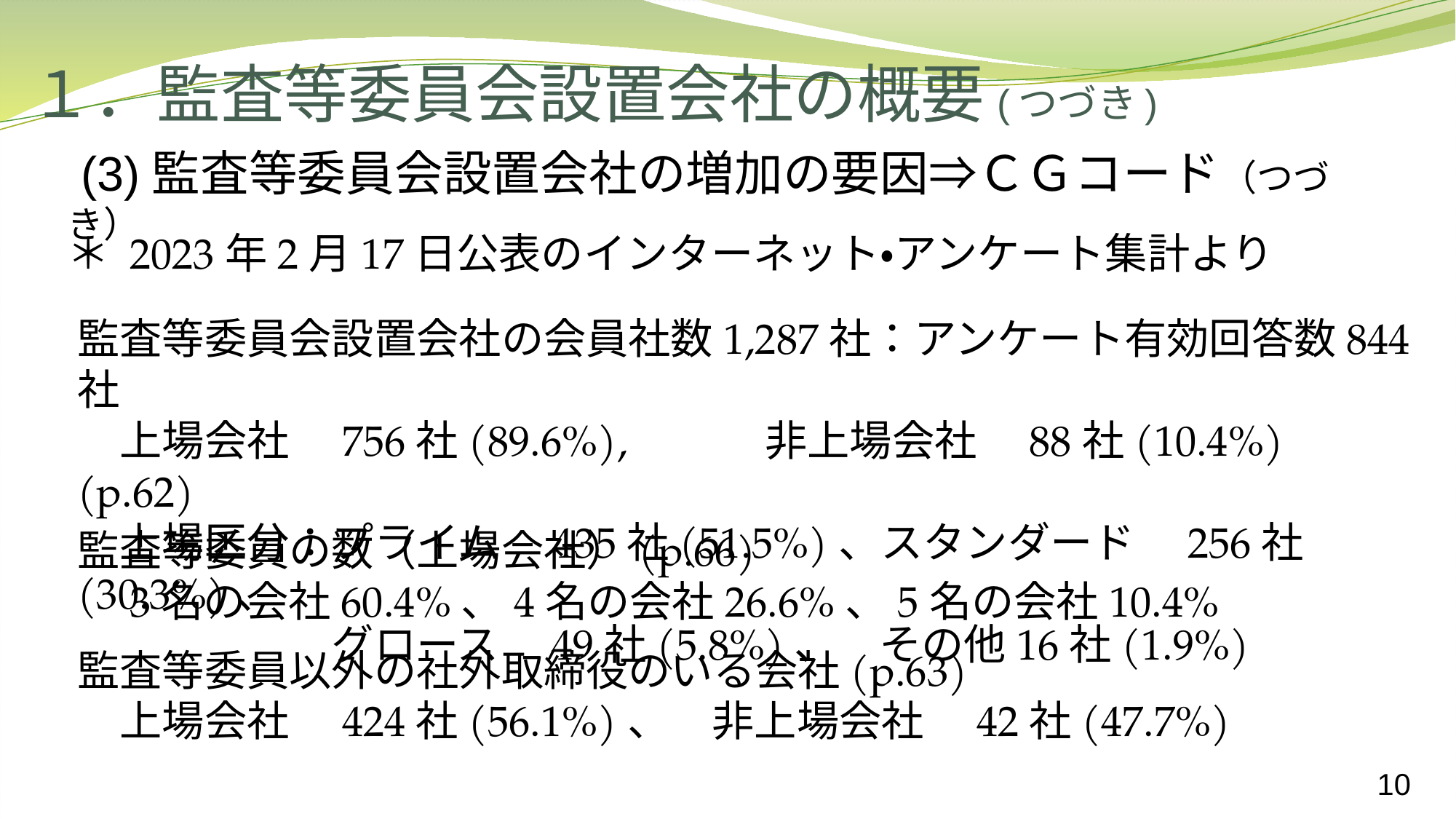

# １．監査等委員会設置会社の概要(つづき)
 (3)監査等委員会設置会社の増加の要因⇒ＣＧコード（つづき）
＊ 2023年2月17日公表のインターネット・アンケート集計より
監査等委員会設置会社の会員社数1,287社：アンケート有効回答数844社
　上場会社　756社(89.6%),　　　非上場会社　88社(10.4%)         (p.62)
　上場区分：プライム　435社(51.5%)、スタンダード　256社(30.3%)、
　　　　　　グロース　49社(5.8%)、　その他16社(1.9%)

監査等委員の数（上場会社）(p.66)
　3名の会社60.4%、4名の会社26.6%、5名の会社10.4%
監査等委員以外の社外取締役のいる会社(p.63)
　上場会社　424社(56.1%)、　非上場会社　42社(47.7%)
10